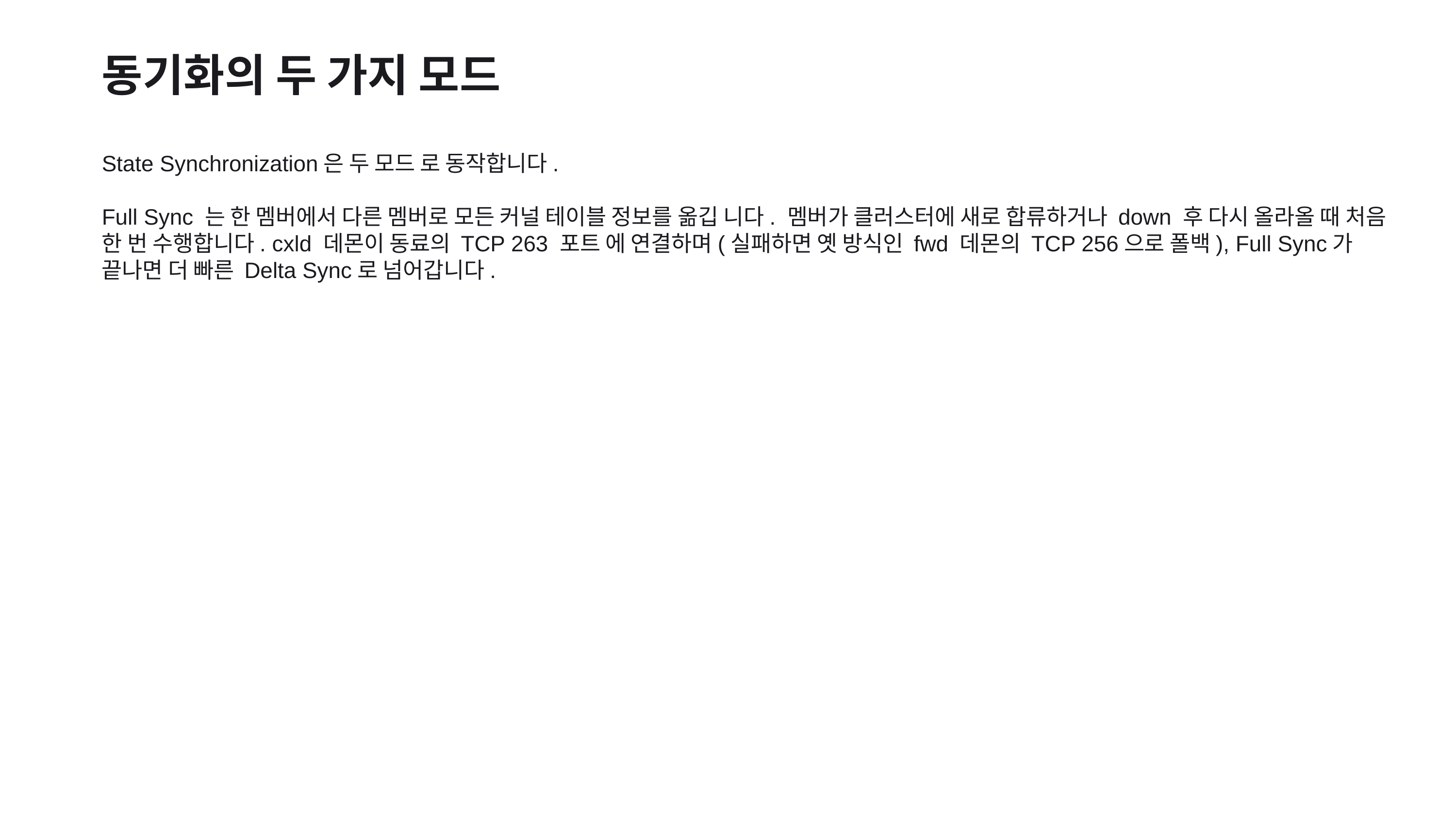

동기화의 두 가지 모드
State Synchronization은 두 모드 로 동작합니다.

Full Sync 는 한 멤버에서 다른 멤버로 모든 커널 테이블 정보를 옮깁 니다. 멤버가 클러스터에 새로 합류하거나 down 후 다시 올라올 때 처음 한 번 수행합니다. cxld 데몬이 동료의 TCP 263 포트 에 연결하며(실패하면 옛 방식인 fwd 데몬의 TCP 256으로 폴백), Full Sync가 끝나면 더 빠른 Delta Sync로 넘어갑니다.